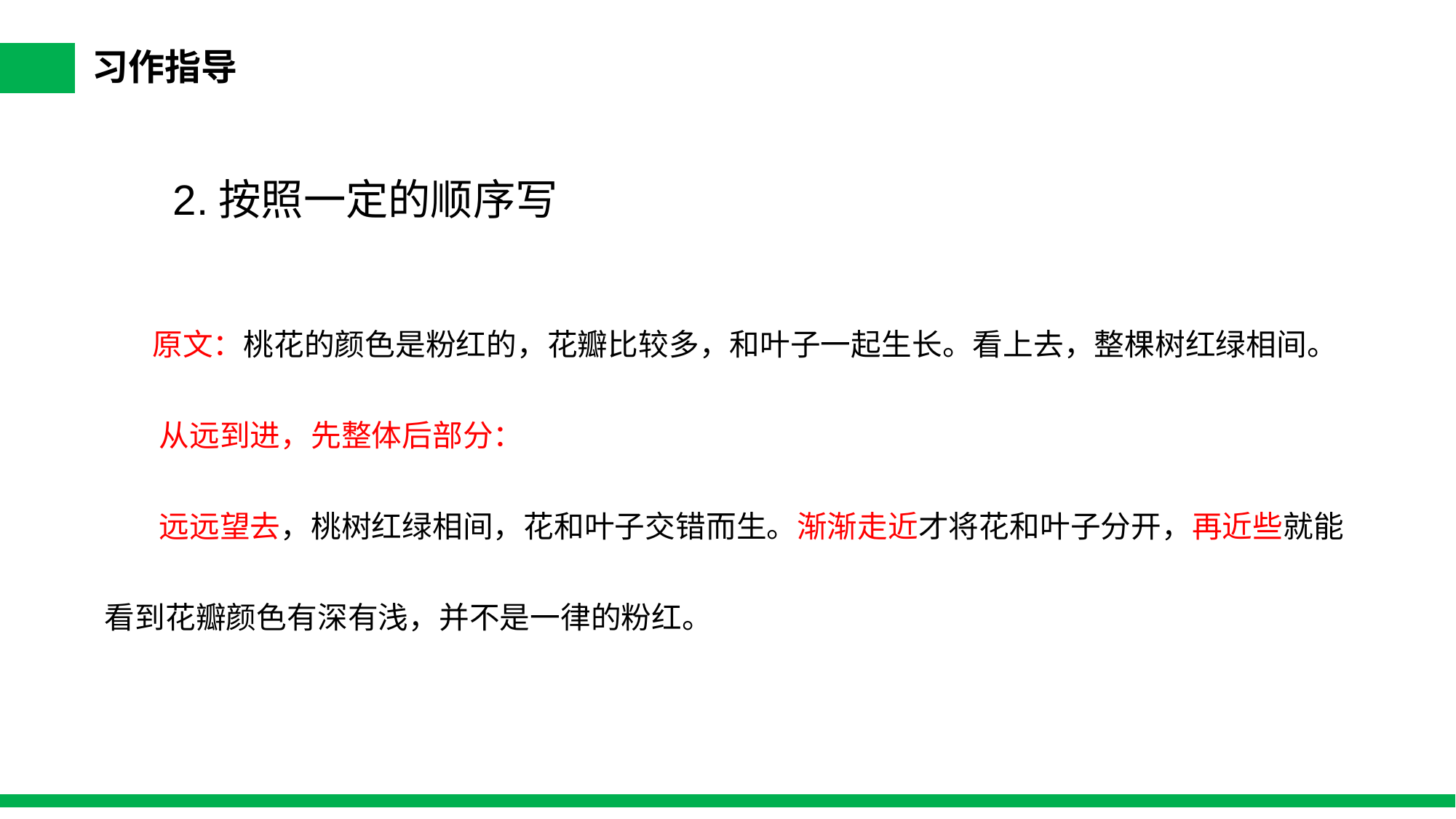

习作指导
2.按照一定的顺序写
      原文：桃花的颜色是粉红的，花瓣比较多，和叶子一起生长。看上去，整棵树红绿相间。
       从远到进，先整体后部分：
       远远望去，桃树红绿相间，花和叶子交错而生。渐渐走近才将花和叶子分开，再近些就能看到花瓣颜色有深有浅，并不是一律的粉红。